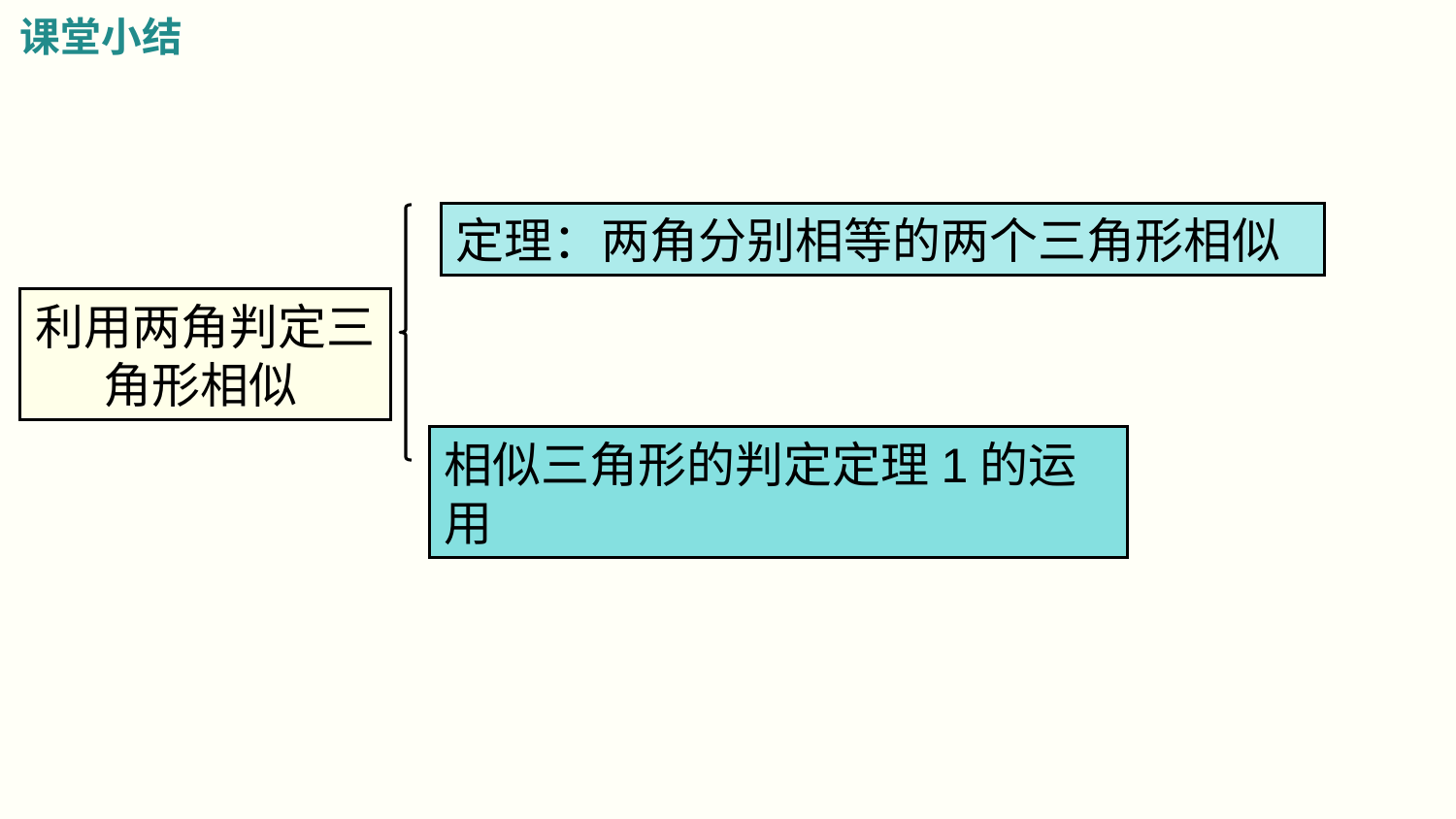

课堂小结
定理：两角分别相等的两个三角形相似

利用两角判定三角形相似
相似三角形的判定定理1的运用